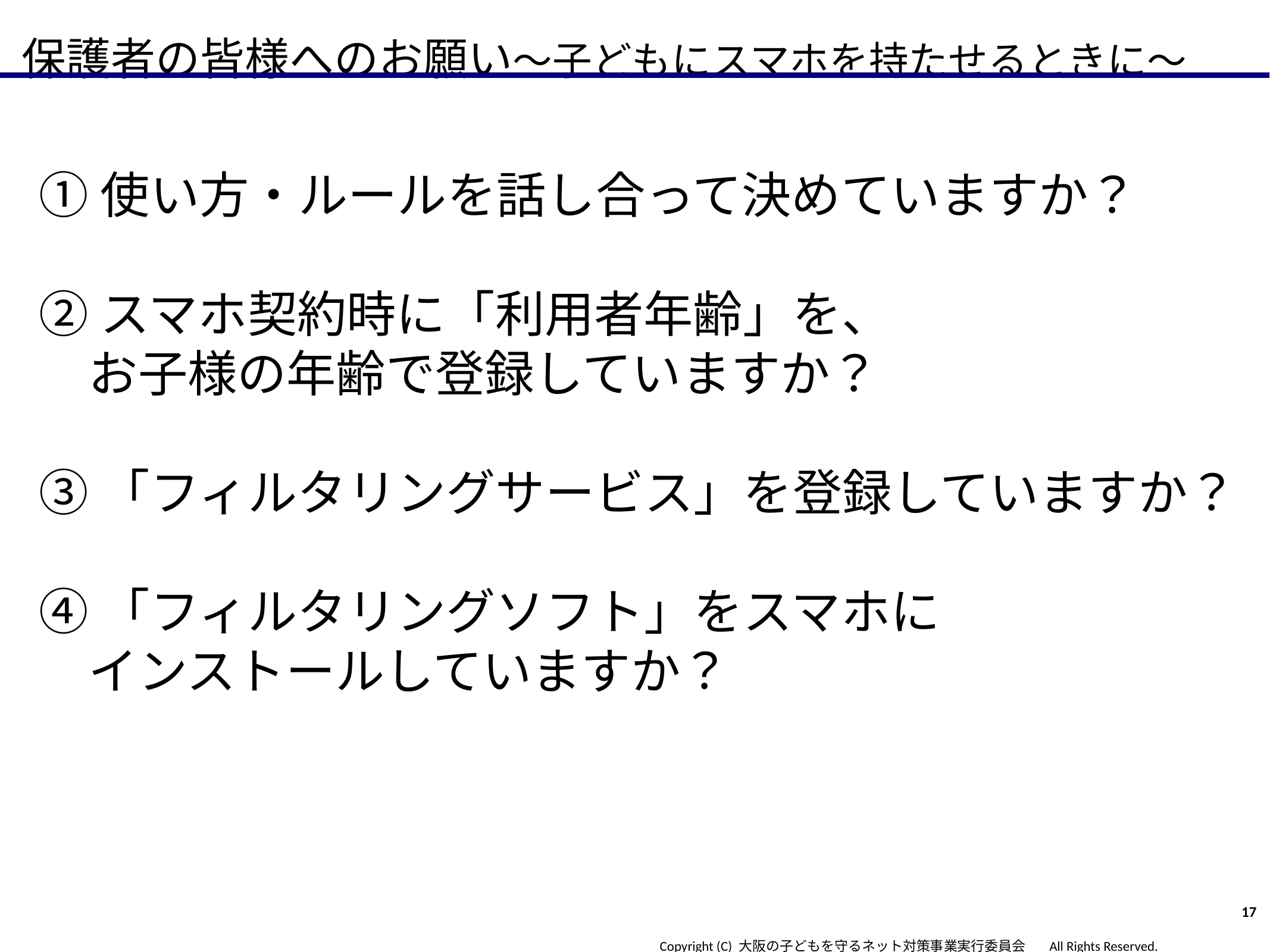

保護者の皆様へのお願い～子どもにスマホを持たせるときに～

①使い方・ルールを話し合って決めていますか？

②スマホ契約時に「利用者年齢」を、
　お子様の年齢で登録していますか？

③「フィルタリングサービス」を登録していますか？

④「フィルタリングソフト」をスマホに
　インストールしていますか？
17